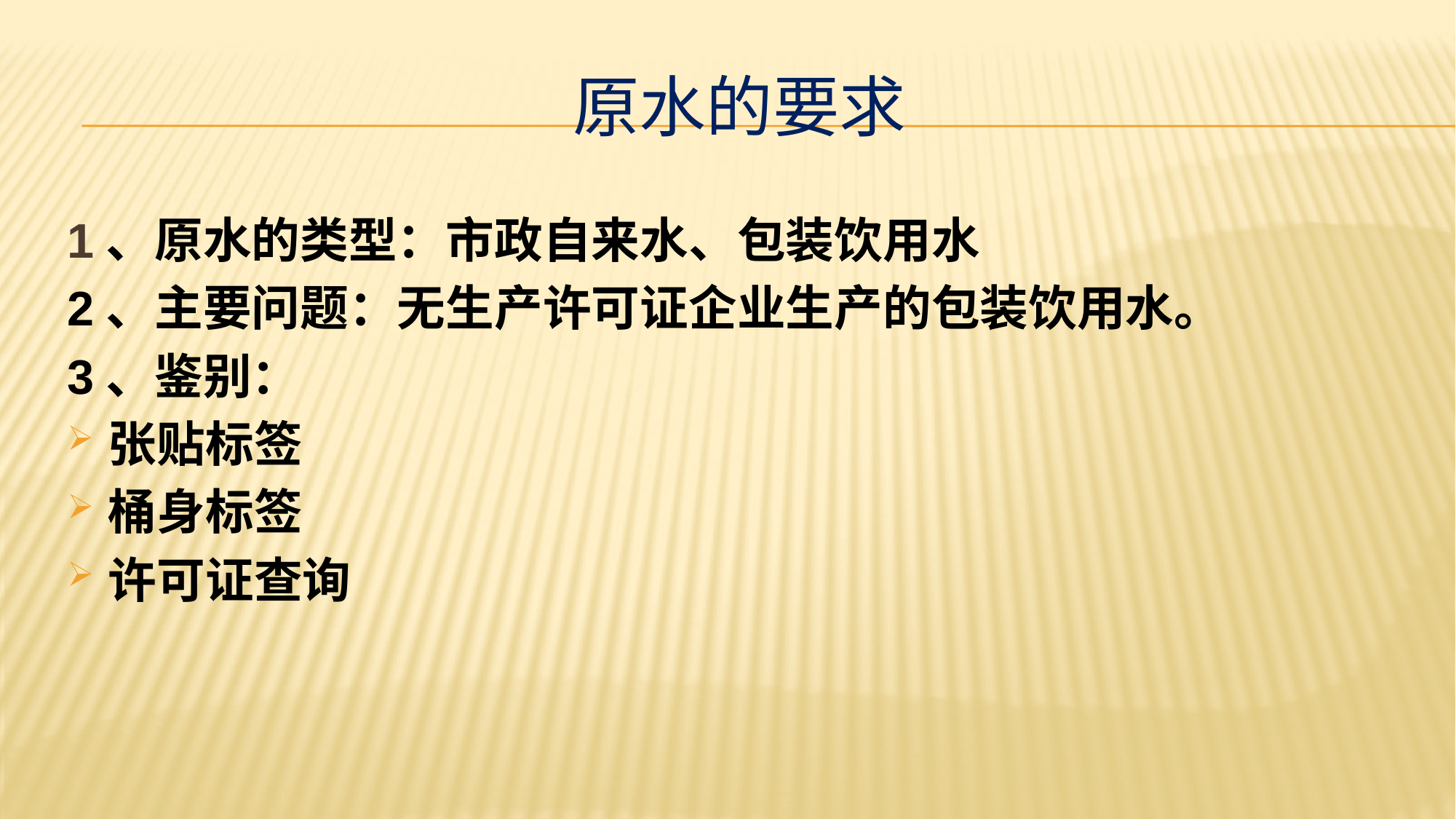

# 原水的要求
1、原水的类型：市政自来水、包装饮用水
2、主要问题：无生产许可证企业生产的包装饮用水。
3、鉴别：
张贴标签
桶身标签
许可证查询